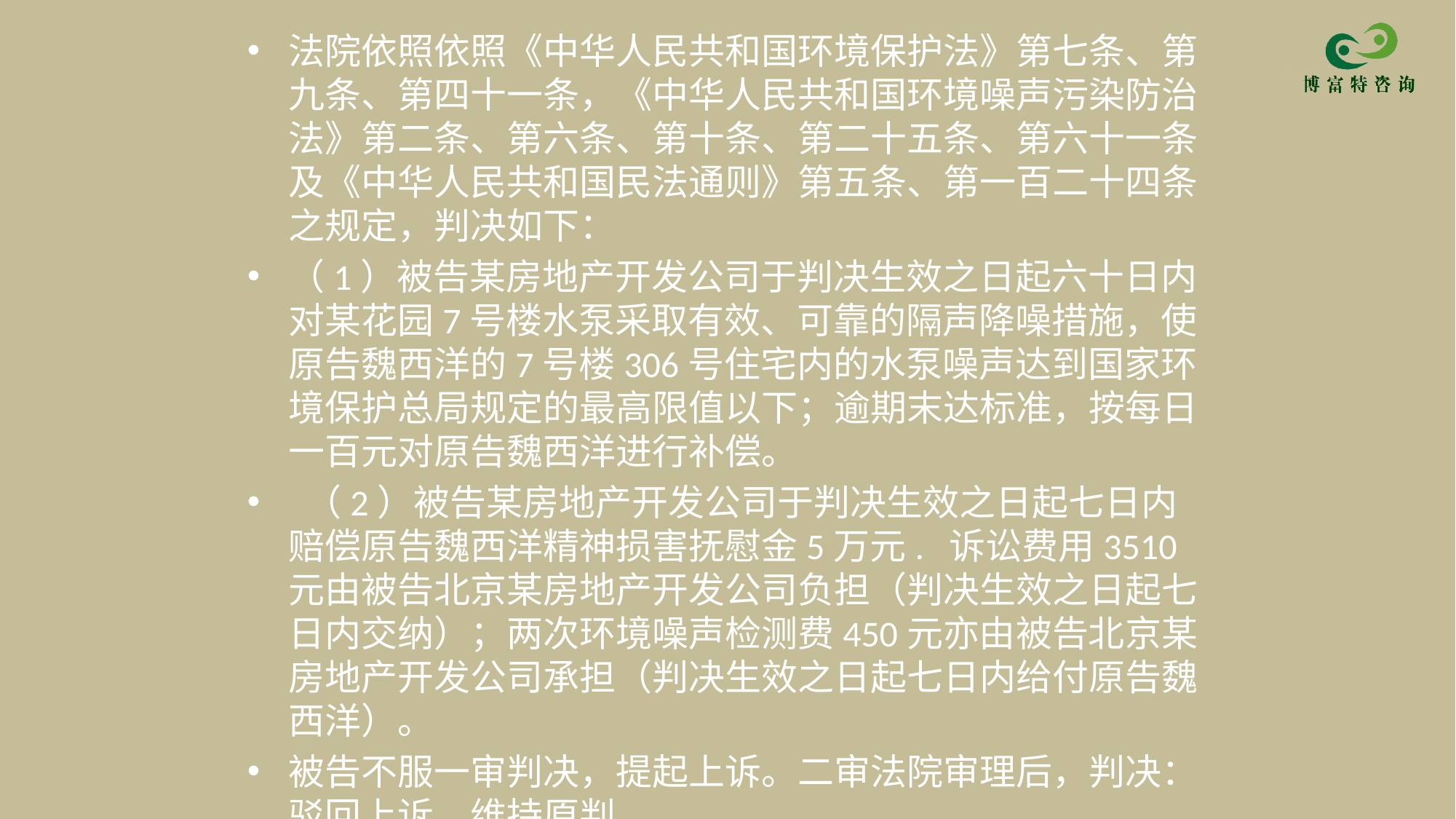

法院依照依照《中华人民共和国环境保护法》第七条、第九条、第四十一条，《中华人民共和国环境噪声污染防治法》第二条、第六条、第十条、第二十五条、第六十一条及《中华人民共和国民法通则》第五条、第一百二十四条之规定，判决如下：
（1）被告某房地产开发公司于判决生效之日起六十日内对某花园7号楼水泵采取有效、可靠的隔声降噪措施，使原告魏西洋的7号楼306号住宅内的水泵噪声达到国家环境保护总局规定的最高限值以下；逾期末达标准，按每日一百元对原告魏西洋进行补偿。
 （2）被告某房地产开发公司于判决生效之日起七日内赔偿原告魏西洋精神损害抚慰金5万元.  诉讼费用3510元由被告北京某房地产开发公司负担（判决生效之日起七日内交纳）；两次环境噪声检测费450元亦由被告北京某房地产开发公司承担（判决生效之日起七日内给付原告魏西洋）。
被告不服一审判决，提起上诉。二审法院审理后，判决：驳回上诉，维持原判。

#